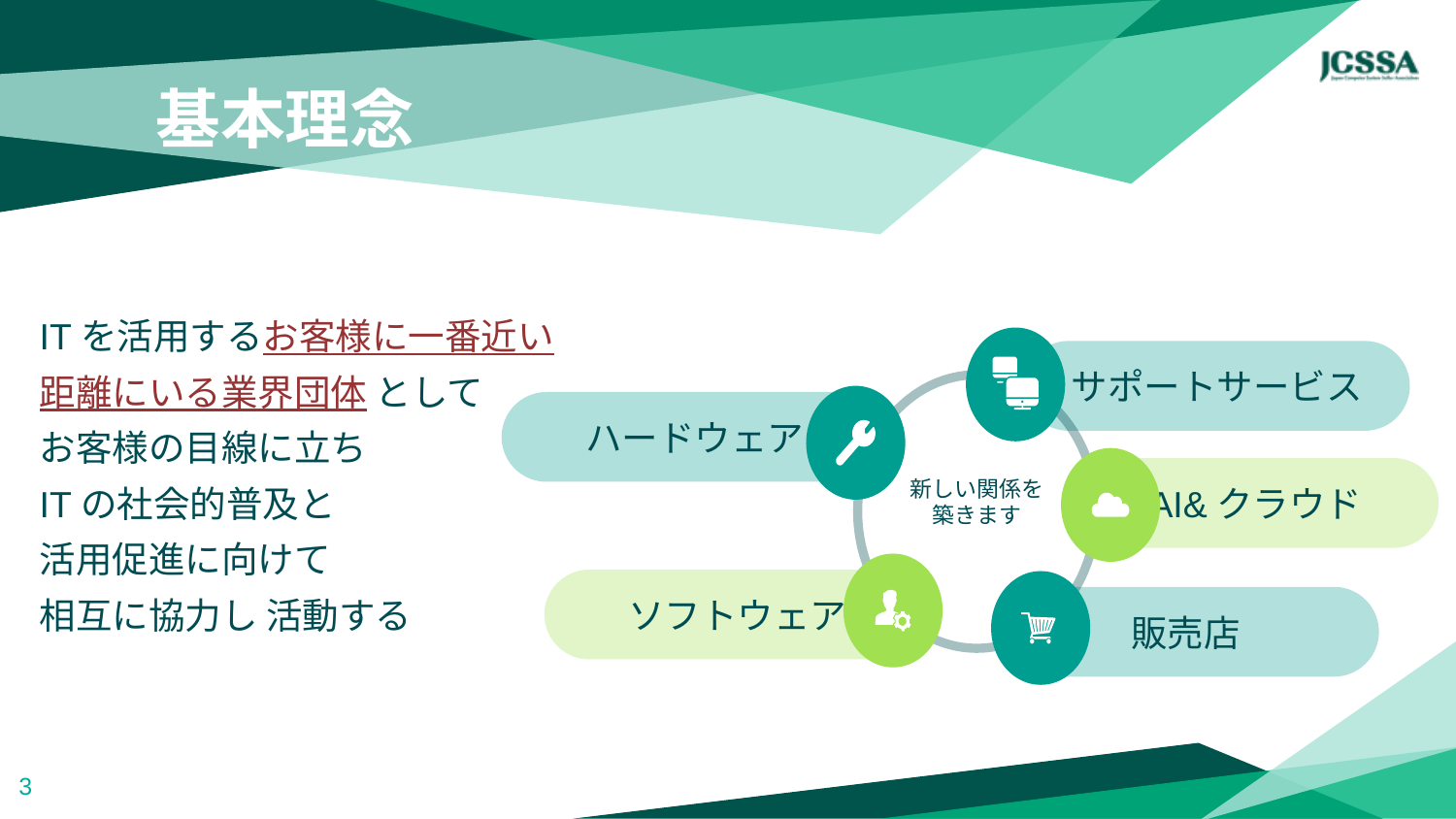

# 基本理念
ITを活用するお客様に一番近い
距離にいる業界団体 として
お客様の目線に立ち
ITの社会的普及と
活用促進に向けて
相互に協力し 活動する

サポートサービス

ハードウェア

AI&クラウド
新しい関係を
築きます

ソフトウェア

販売店
3